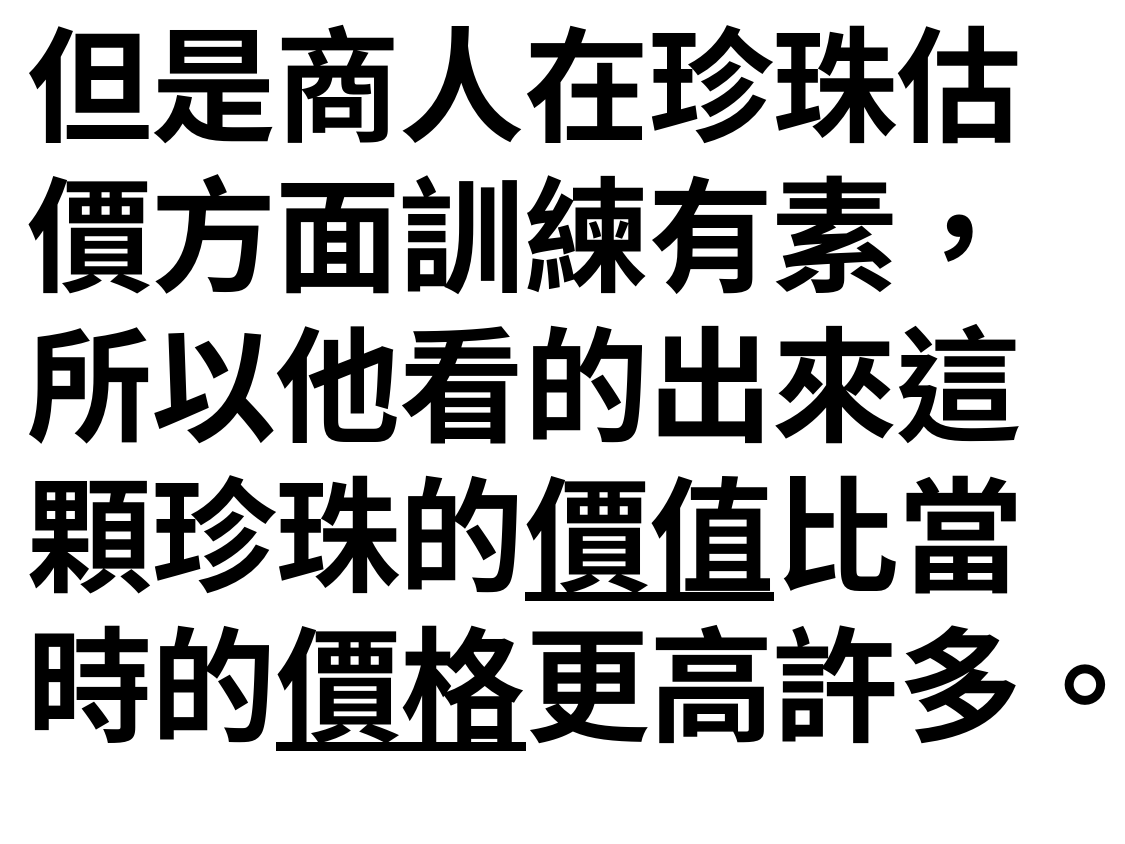

但是商人在珍珠估價方面訓練有素，所以他看的出來這顆珍珠的價值比當時的價格更高許多。